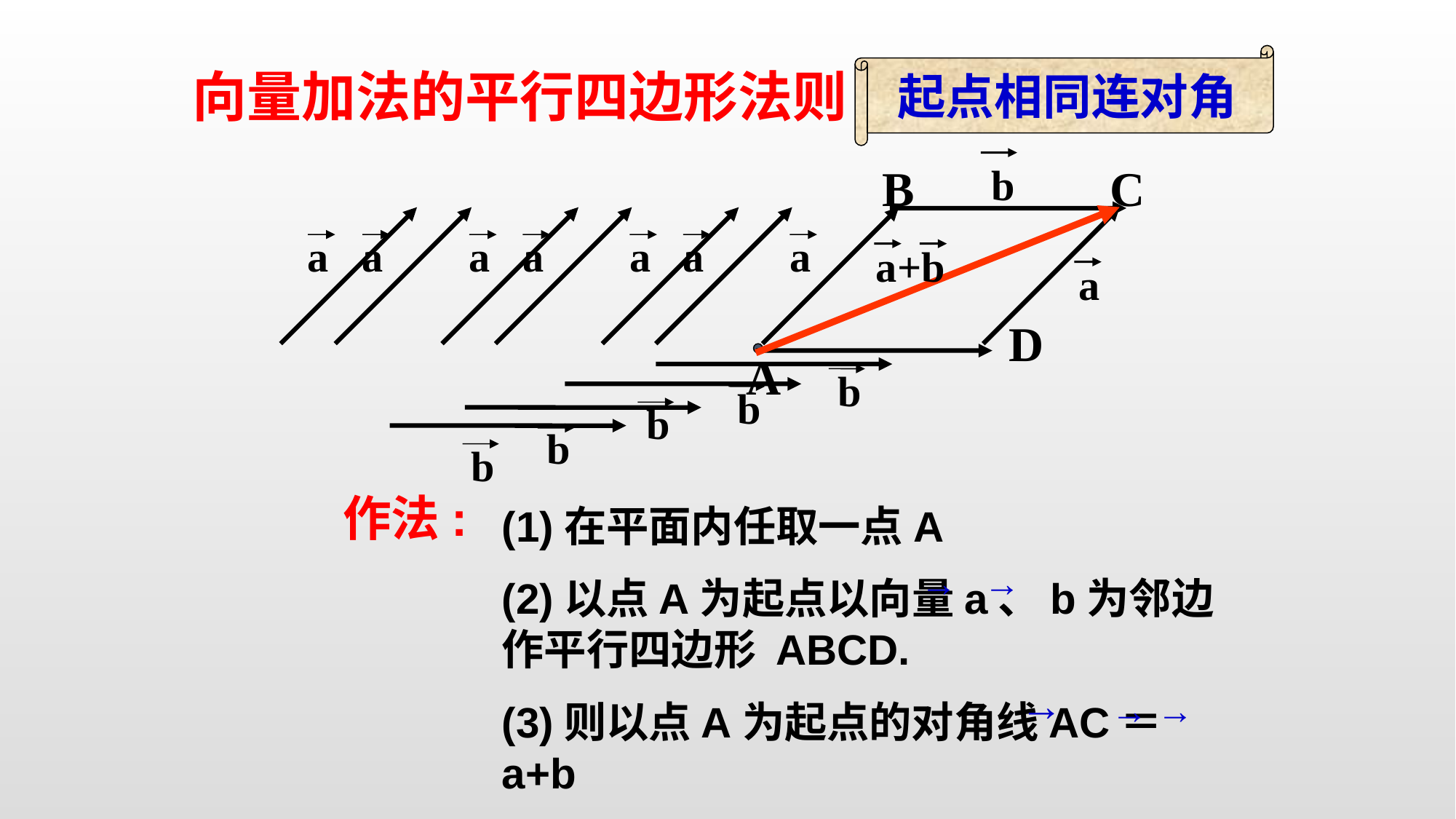

起点相同连对角
向量加法的平行四边形法则
B

a

b

C

a

a

a

a

a

a+b

a

a

A

b

D

b

b

b

b

作法:
(1)在平面内任取一点A
(2)以点A为起点以向量a、b为邻边作平行四边形 ABCD.
(3)则以点A为起点的对角线AC＝a+b

→
→
→
→
→